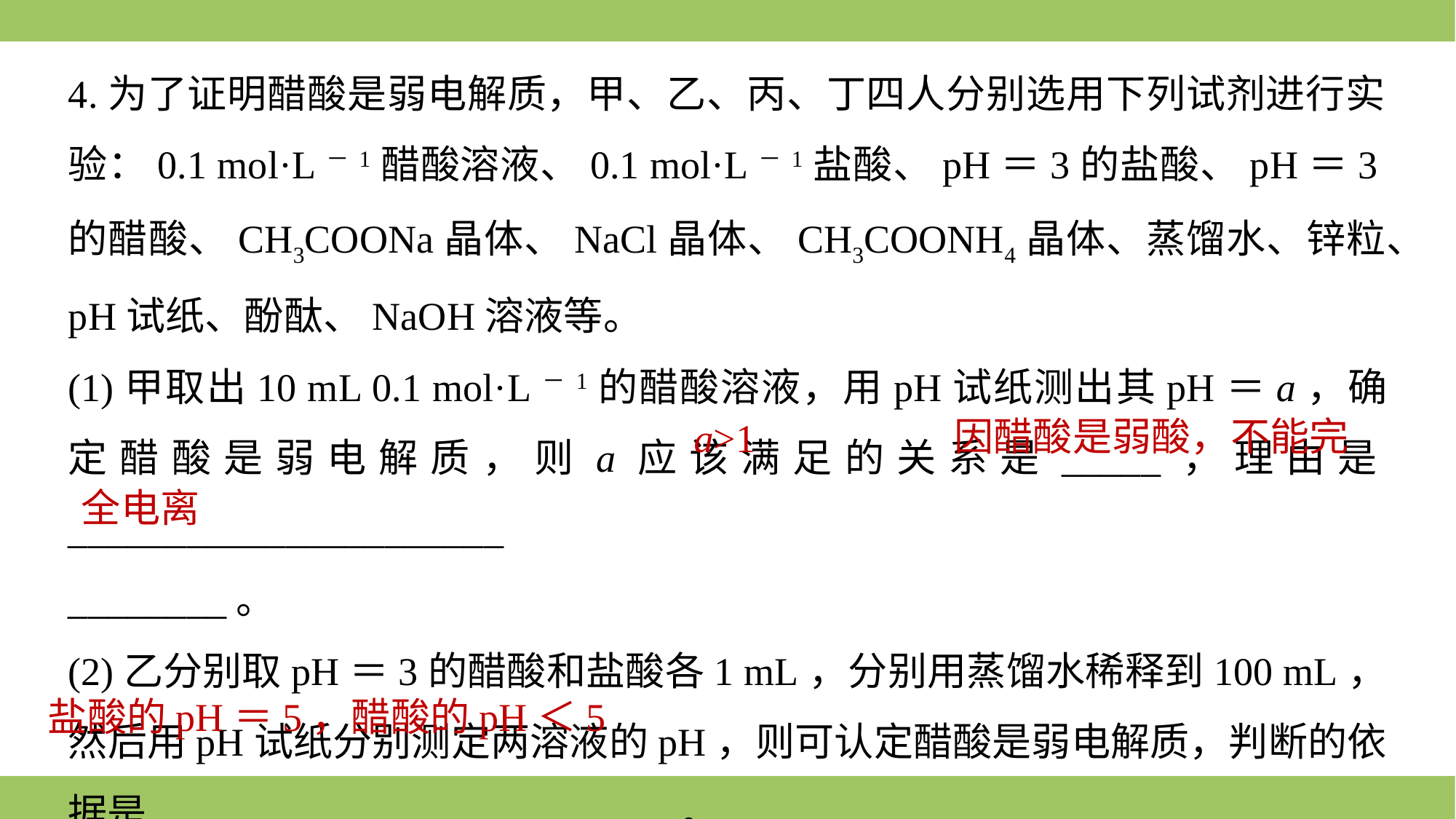

4.为了证明醋酸是弱电解质，甲、乙、丙、丁四人分别选用下列试剂进行实验：0.1 mol·L－1醋酸溶液、0.1 mol·L－1盐酸、pH＝3的盐酸、pH＝3的醋酸、CH3COONa晶体、NaCl晶体、CH3COONH4晶体、蒸馏水、锌粒、pH试纸、酚酞、NaOH溶液等。
(1)甲取出10 mL 0.1 mol·L－1的醋酸溶液，用pH试纸测出其pH＝a，确定醋酸是弱电解质，则a应该满足的关系是_____，理由是______________________
________。
(2)乙分别取pH＝3的醋酸和盐酸各1 mL，分别用蒸馏水稀释到100 mL，然后用pH试纸分别测定两溶液的pH，则可认定醋酸是弱电解质，判断的依据是__________________________。
因醋酸是弱酸，不能完
a>1
全电离
盐酸的pH＝5，醋酸的pH＜5